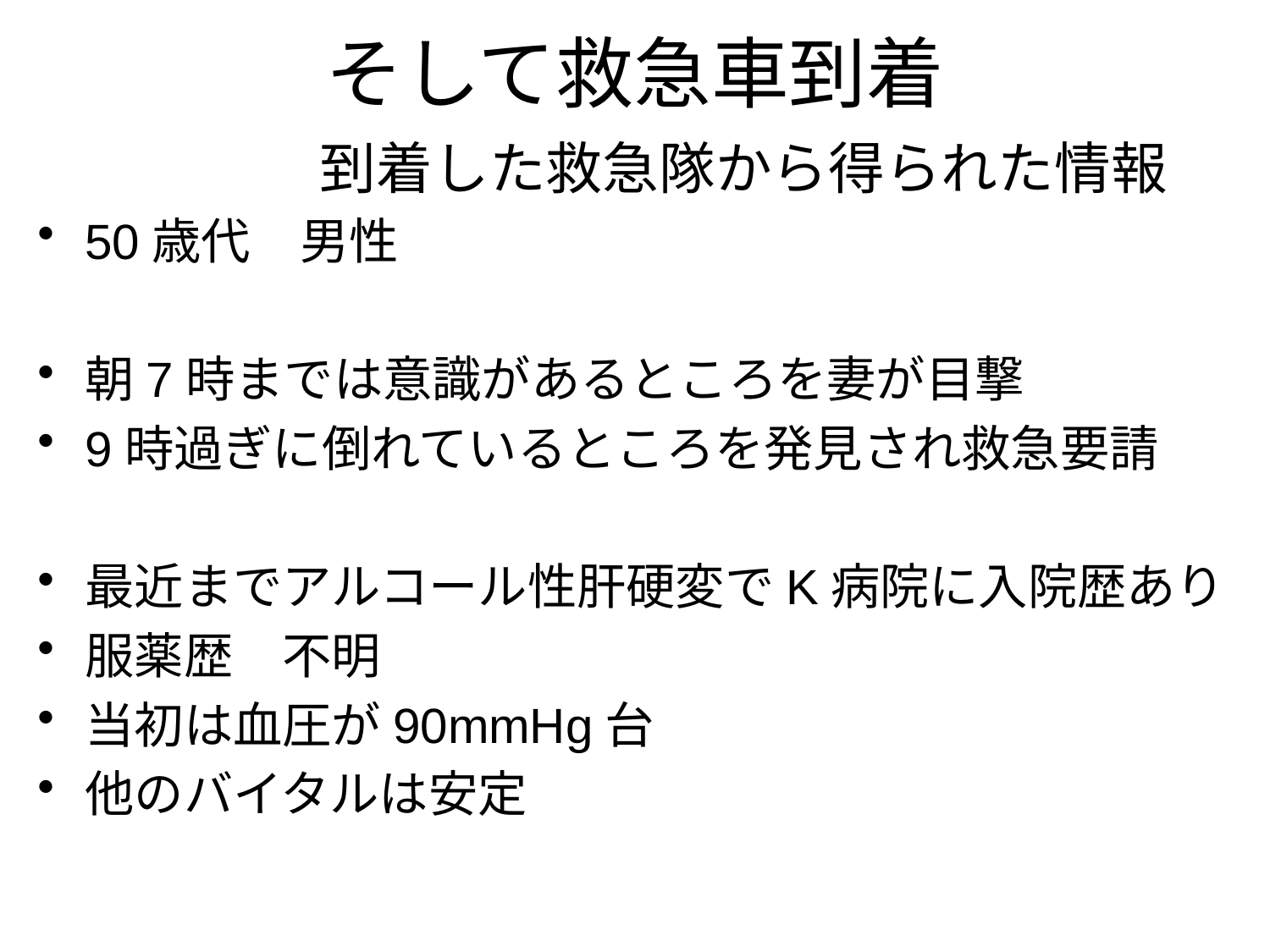

# そして救急車到着
　　　　　到着した救急隊から得られた情報
50歳代　男性

朝7時までは意識があるところを妻が目撃
9時過ぎに倒れているところを発見され救急要請

最近までアルコール性肝硬変でK病院に入院歴あり
服薬歴　不明
当初は血圧が90mmHg台
他のバイタルは安定